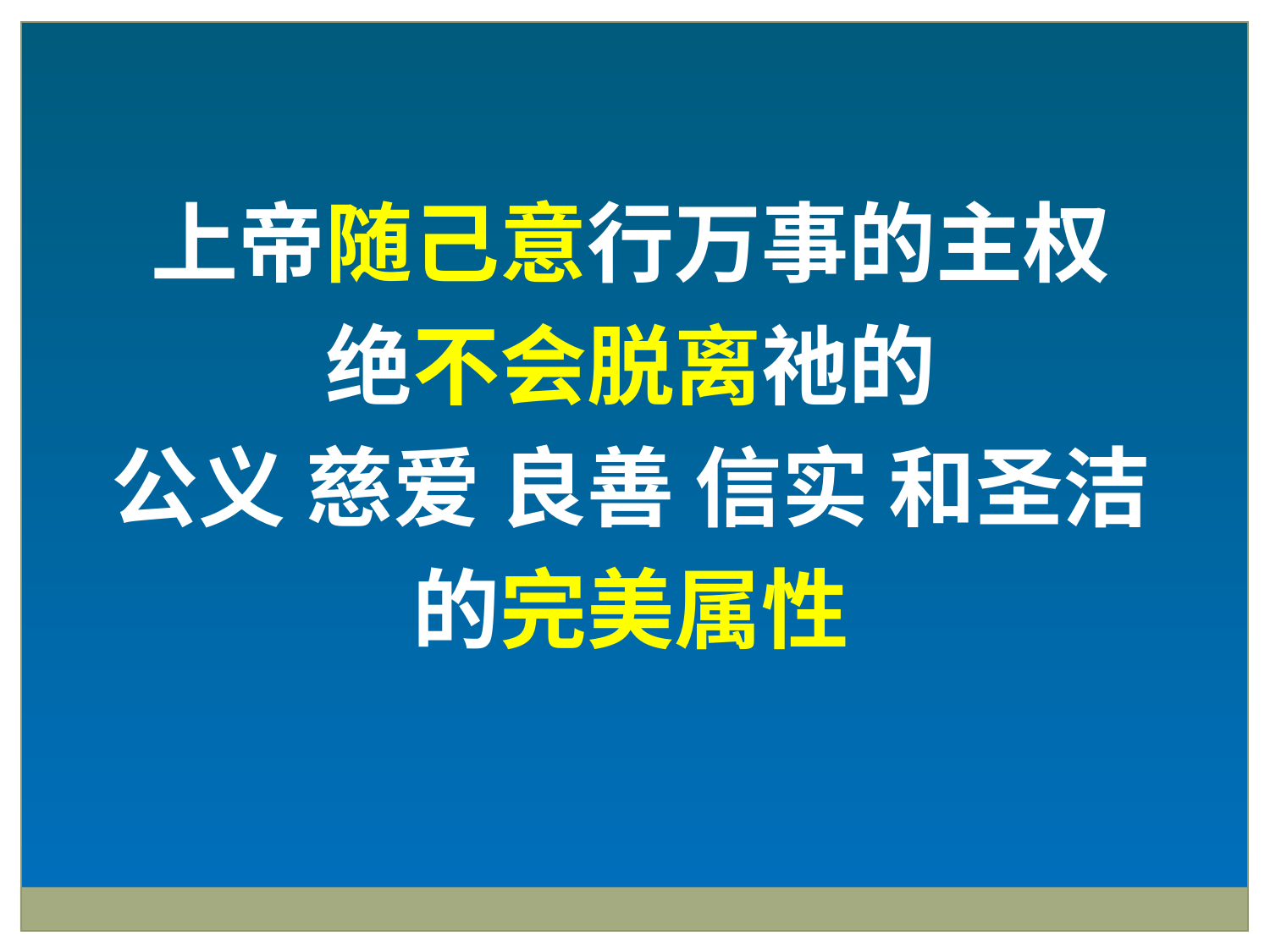

上帝随己意行万事的主权
绝不会脱离祂的
公义 慈爱 良善 信实 和圣洁
的完美属性